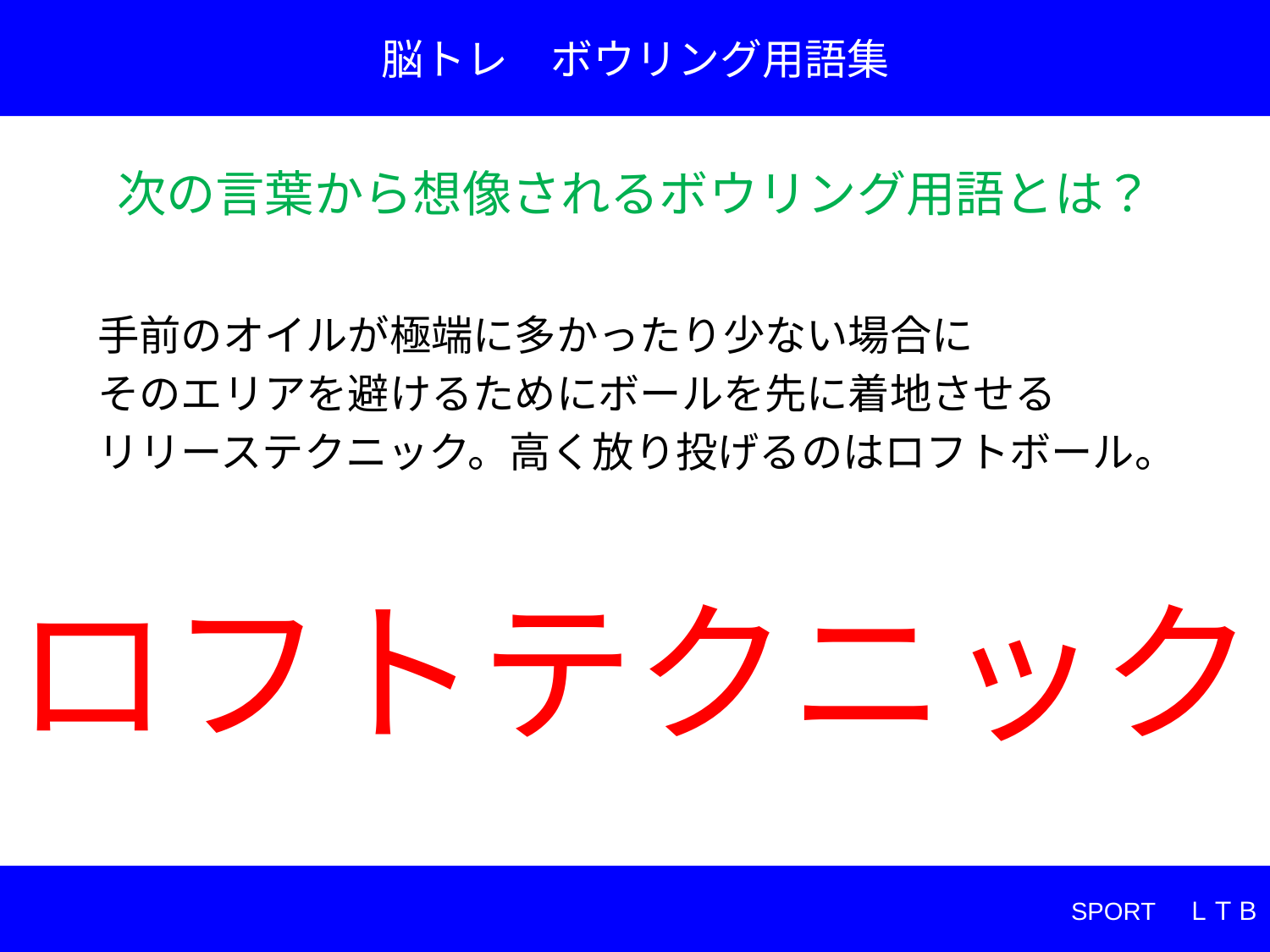

脳トレ　ボウリング用語集
次の言葉から想像されるボウリング用語とは？
手前のオイルが極端に多かったり少ない場合に
そのエリアを避けるためにボールを先に着地させる
リリーステクニック。高く放り投げるのはロフトボール。
# ロフトテクニック
SPORT　ＬＴＢ